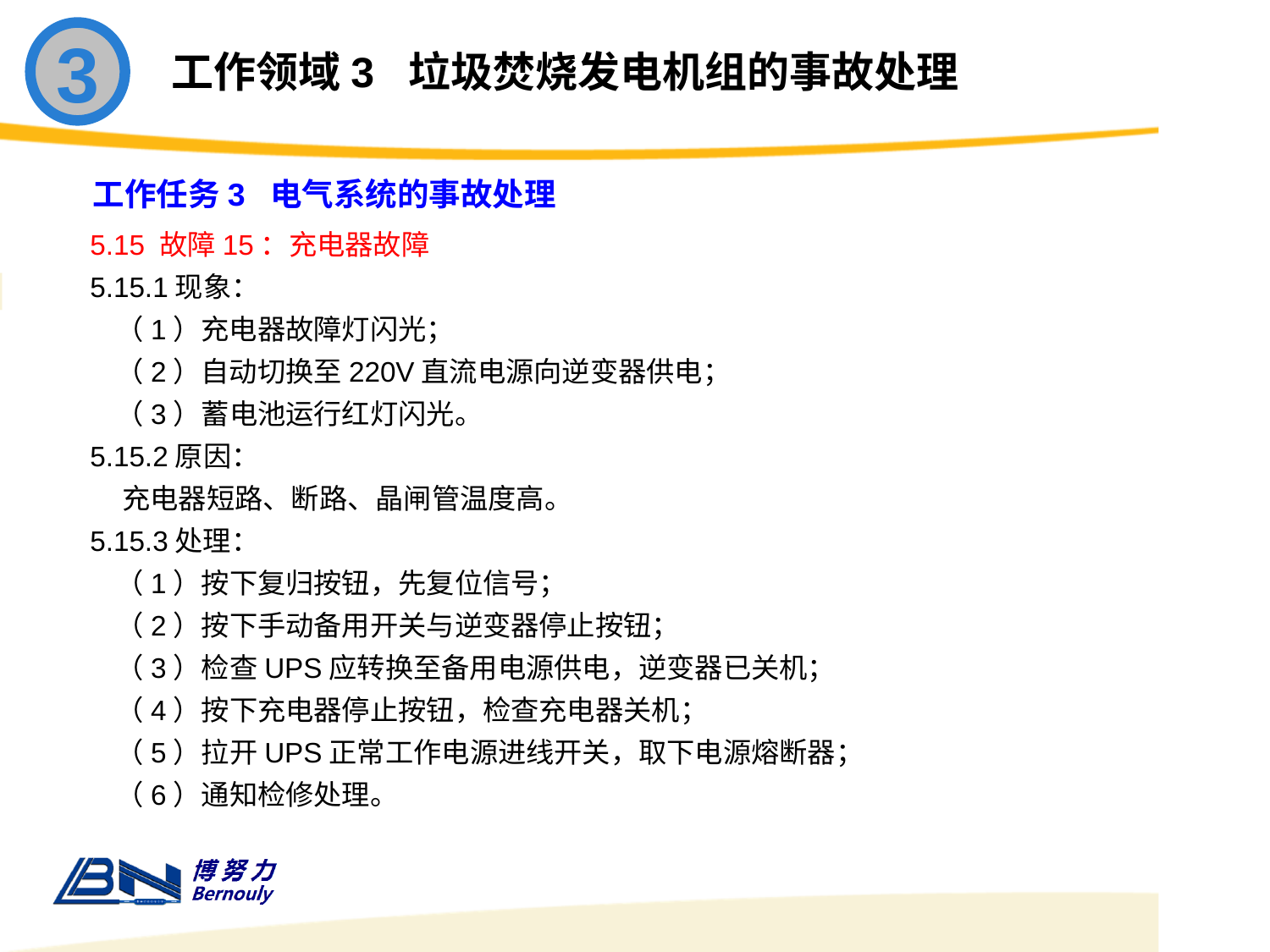

3
工作领域3  垃圾焚烧发电机组的事故处理
工作任务3  电气系统的事故处理
5.15 故障15：充电器故障
5.15.1现象：
   （1）充电器故障灯闪光；
   （2）自动切换至220V直流电源向逆变器供电；
   （3）蓄电池运行红灯闪光。
5.15.2原因：
    充电器短路、断路、晶闸管温度高。
5.15.3处理：
   （1）按下复归按钮，先复位信号；
   （2）按下手动备用开关与逆变器停止按钮；
   （3）检查UPS应转换至备用电源供电，逆变器已关机；
   （4）按下充电器停止按钮，检查充电器关机；
   （5）拉开UPS正常工作电源进线开关，取下电源熔断器；
   （6）通知检修处理。